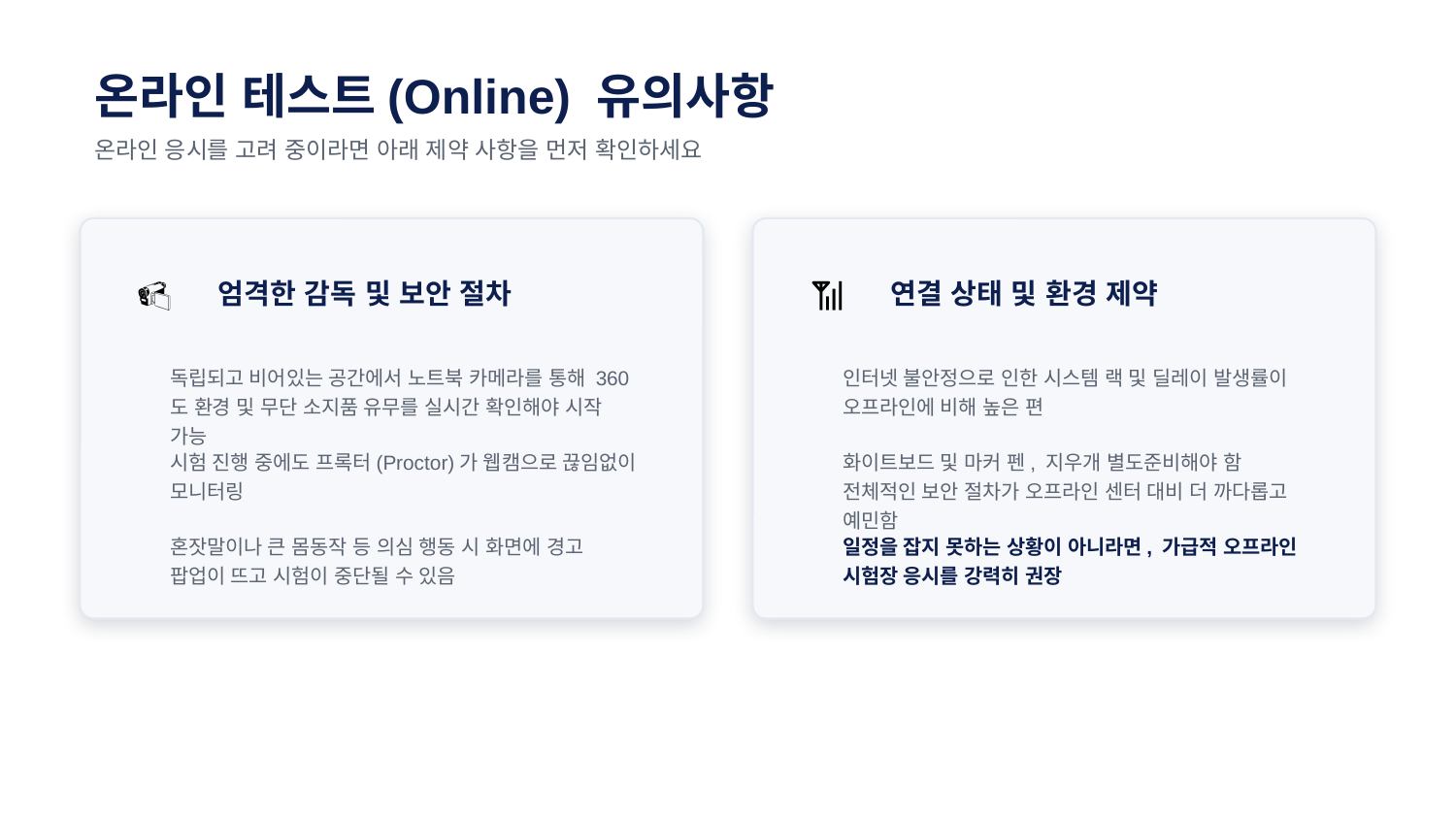

온라인 테스트(Online) 유의사항
온라인 응시를 고려 중이라면 아래 제약 사항을 먼저 확인하세요

📹

📶
엄격한 감독 및 보안 절차
연결 상태 및 환경 제약
독립되고 비어있는 공간에서 노트북 카메라를 통해 360도 환경 및 무단 소지품 유무를 실시간 확인해야 시작 가능
인터넷 불안정으로 인한 시스템 랙 및 딜레이 발생률이 오프라인에 비해 높은 편

시험 진행 중에도 프록터(Proctor)가 웹캠으로 끊임없이 모니터링
화이트보드 및 마커 펜, 지우개 별도준비해야 함
전체적인 보안 절차가 오프라인 센터 대비 더 까다롭고 예민함

혼잣말이나 큰 몸동작 등 의심 행동 시 화면에 경고 팝업이 뜨고 시험이 중단될 수 있음
일정을 잡지 못하는 상황이 아니라면, 가급적 오프라인 시험장 응시를 강력히 권장